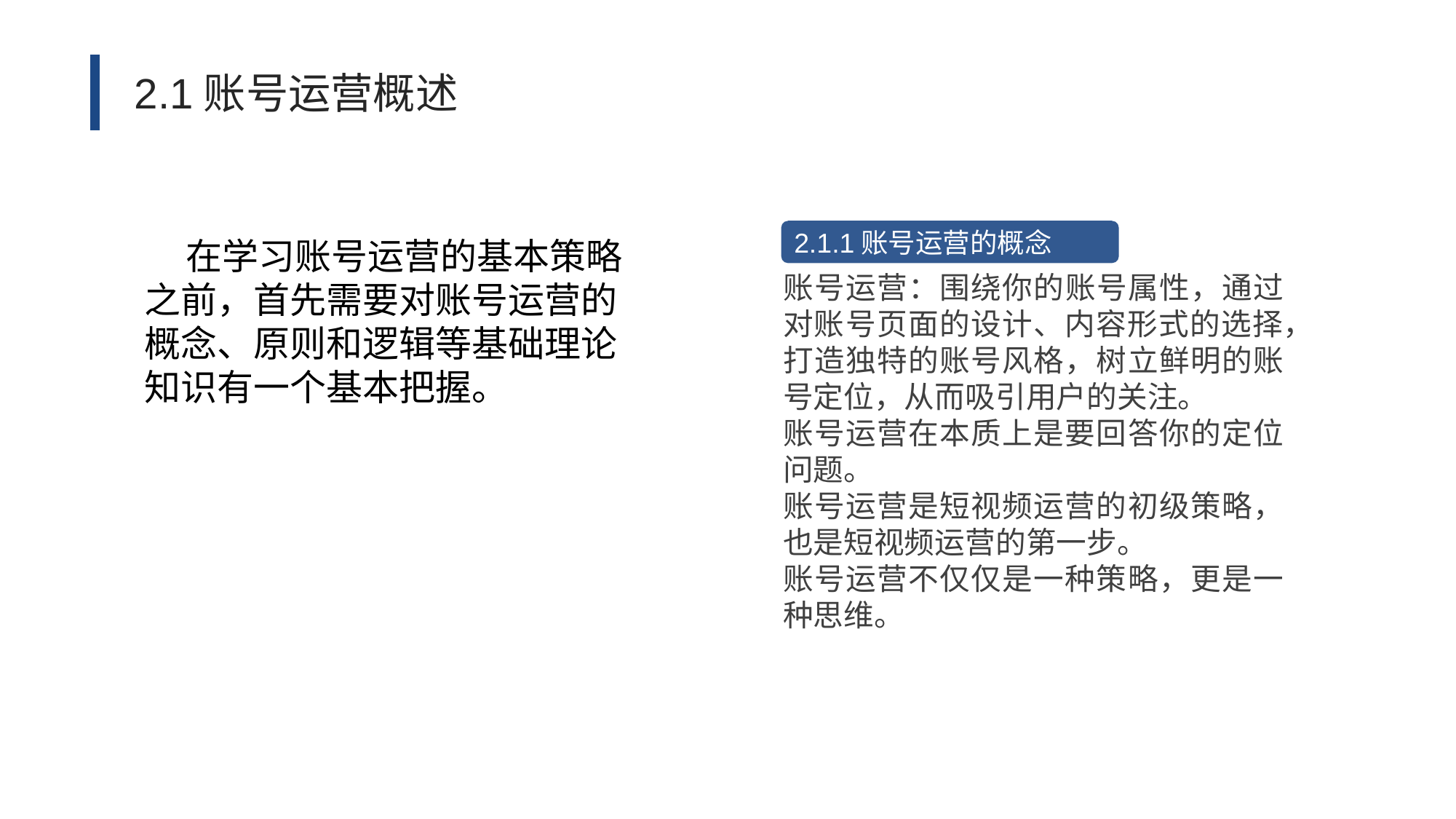

2.1账号运营概述
2.1.1账号运营的概念
    在学习账号运营的基本策略之前，首先需要对账号运营的概念、原则和逻辑等基础理论知识有一个基本把握。
账号运营：围绕你的账号属性，通过对账号页面的设计、内容形式的选择，打造独特的账号风格，树立鲜明的账号定位，从而吸引用户的关注。
账号运营在本质上是要回答你的定位问题。
账号运营是短视频运营的初级策略，也是短视频运营的第一步。
账号运营不仅仅是一种策略，更是一种思维。